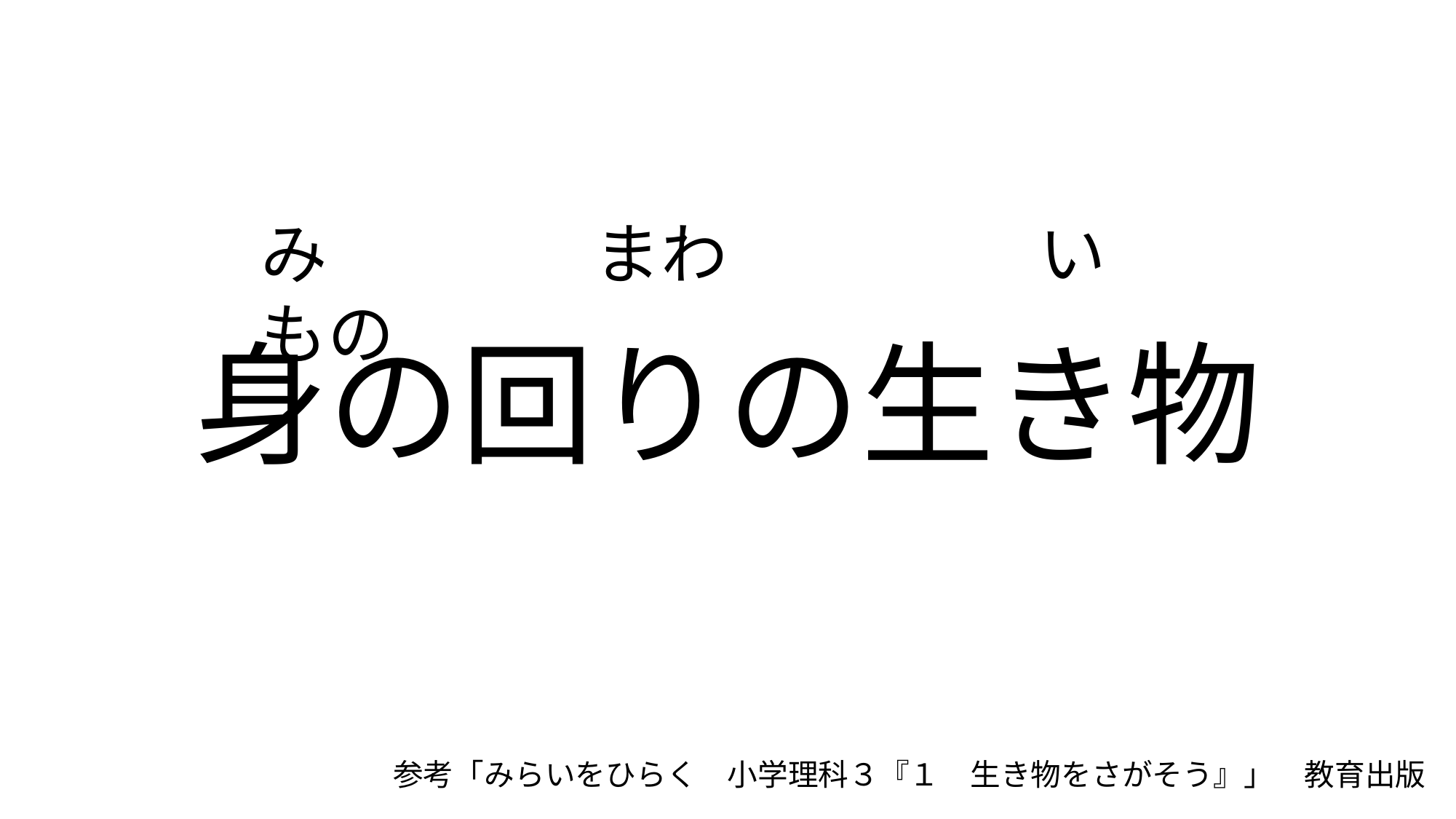

# 身の回りの生き物
み　　　　まわ　　　   　い　     もの
参考「みらいをひらく　小学理科３『１　生き物をさがそう』」　教育出版